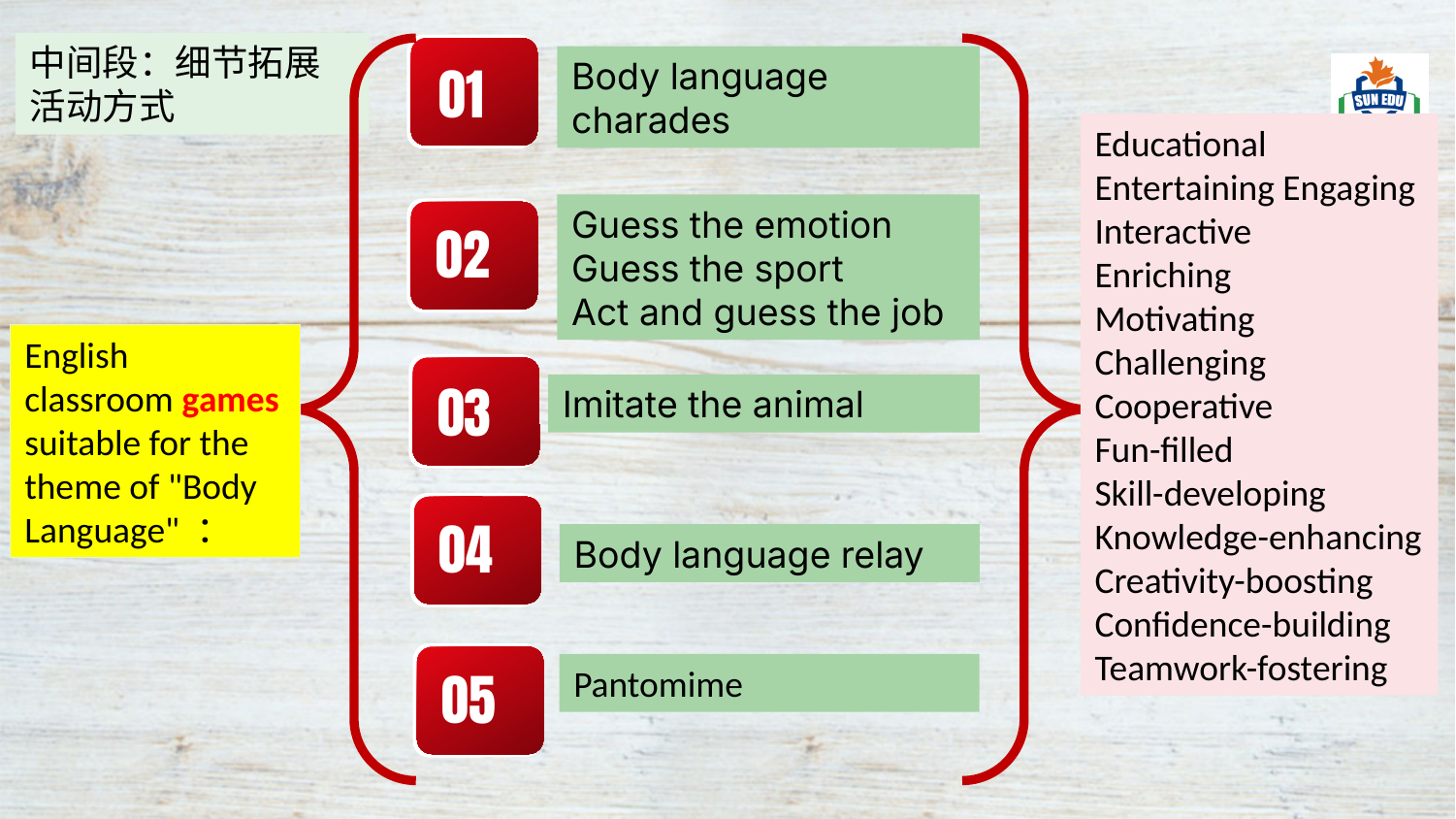

中间段：细节拓展
活动方式

01

Body language charades
Educational Entertaining Engaging
Interactive
Enriching
Motivating Challenging
Cooperative
Fun-filled
Skill-developing
Knowledge-enhancing Creativity-boosting
Confidence-building Teamwork-fostering
Guess the emotion
Guess the sport
Act and guess the job

02
English classroom games suitable for the theme of "Body Language" ：

03
Imitate the animal

04
Body language relay

05
Pantomime